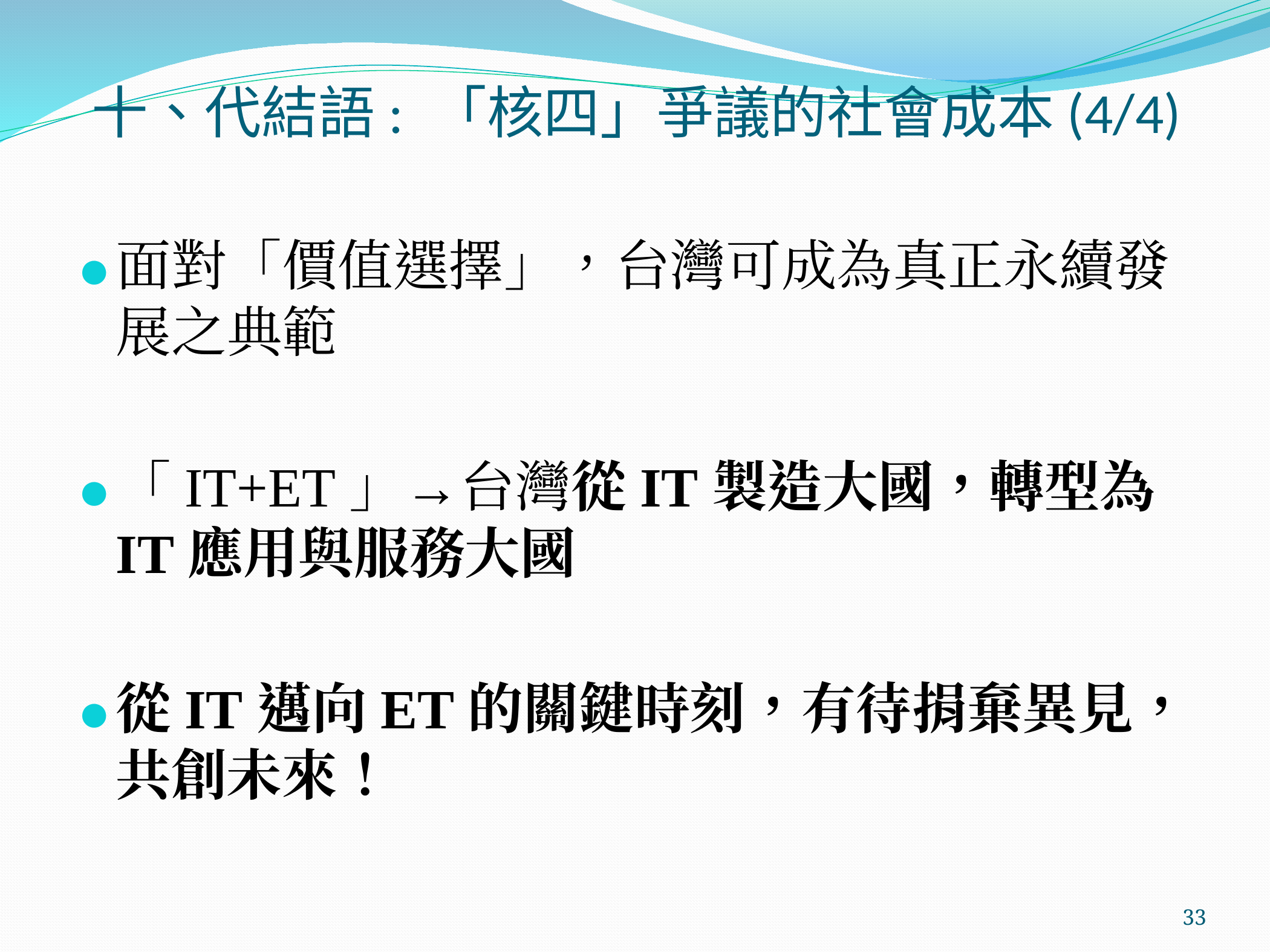

# 十、代結語: 「核四」爭議的社會成本(4/4)

面對「價值選擇」，台灣可成為真正永續發展之典範

「IT+ET」→台灣從IT製造大國，轉型為IT應用與服務大國

從IT邁向ET的關鍵時刻，有待捐棄異見，共創未來！
33